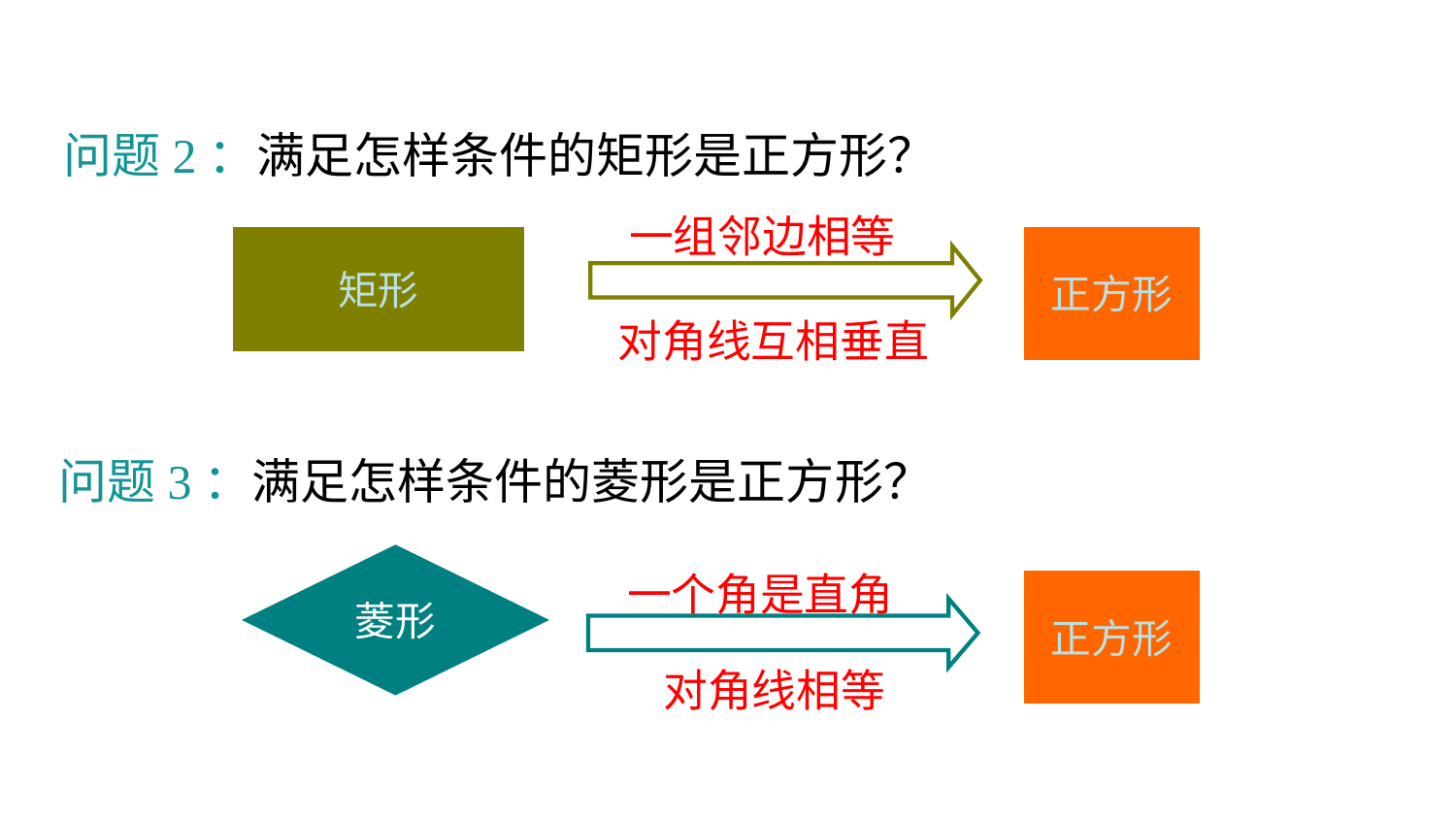

问题2：满足怎样条件的矩形是正方形？
一组邻边相等
矩形
正方形

对角线互相垂直
问题3：满足怎样条件的菱形是正方形？
菱形
一个角是直角
正方形

对角线相等